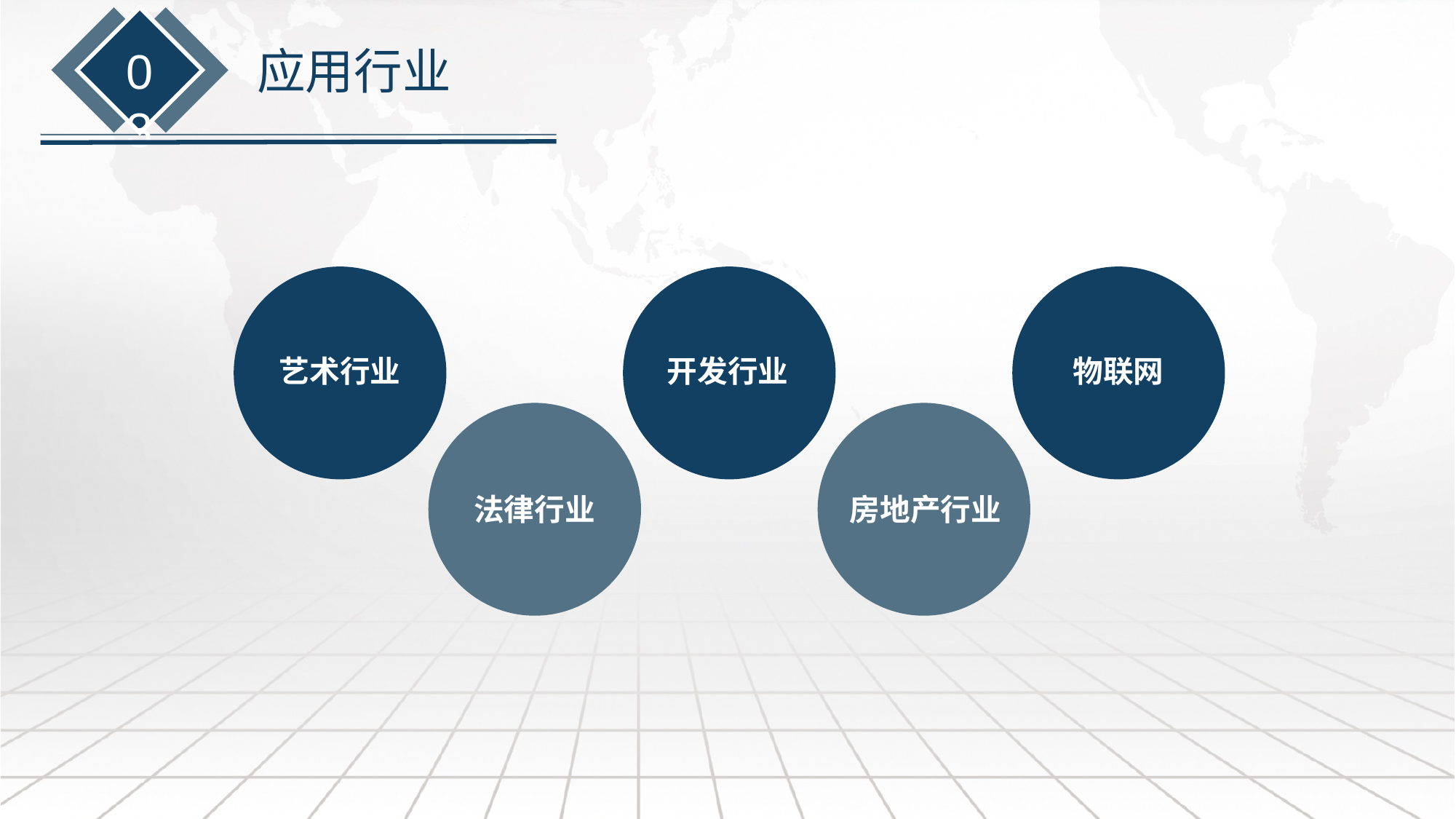

03
应用行业

艺术行业

开发行业

物联网

法律行业

房地产行业